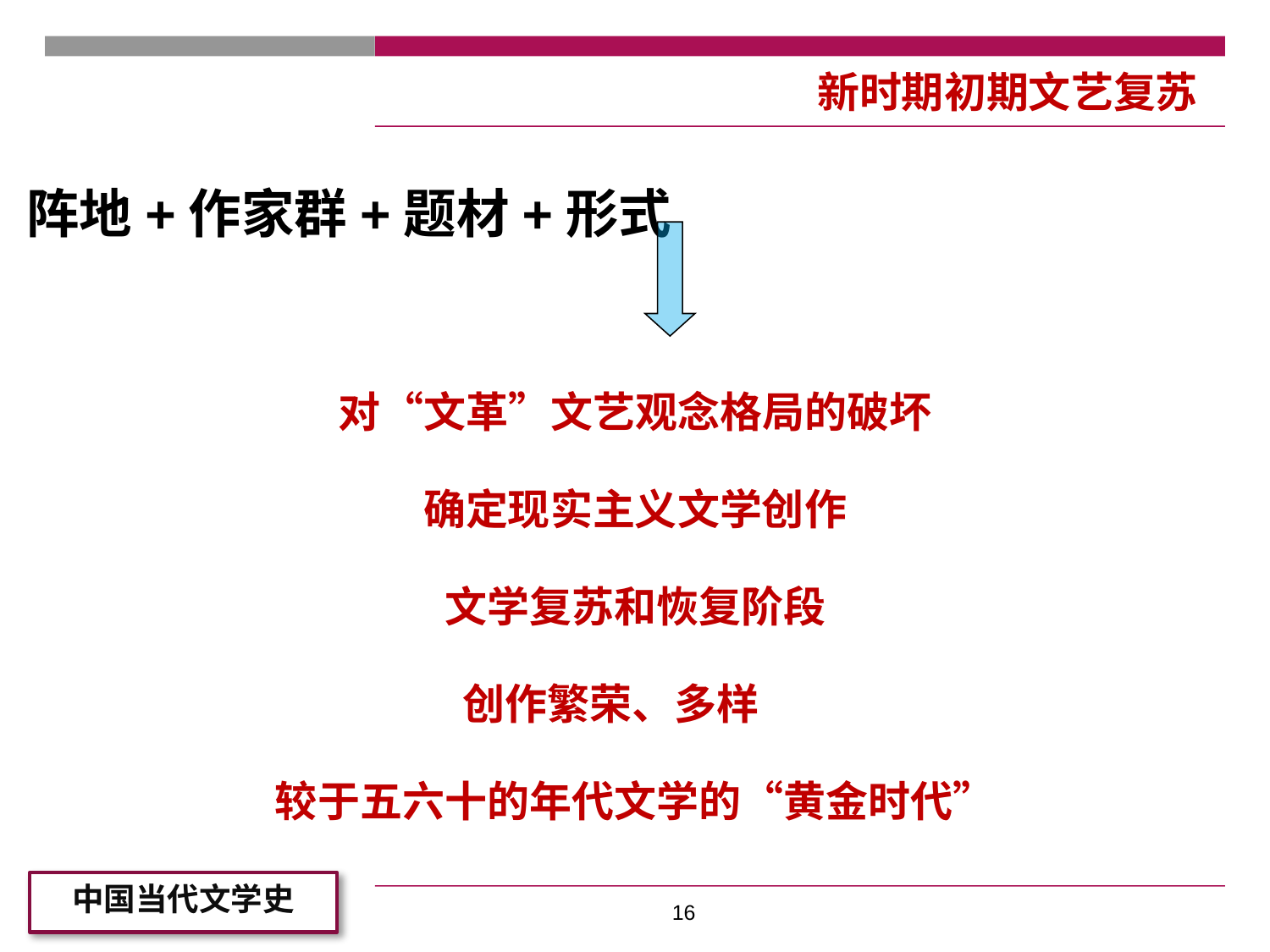

新时期初期文艺复苏
阵地+作家群+题材+形式

对“文革”文艺观念格局的破坏
确定现实主义文学创作
文学复苏和恢复阶段
创作繁荣、多样
较于五六十的年代文学的“黄金时代”

16